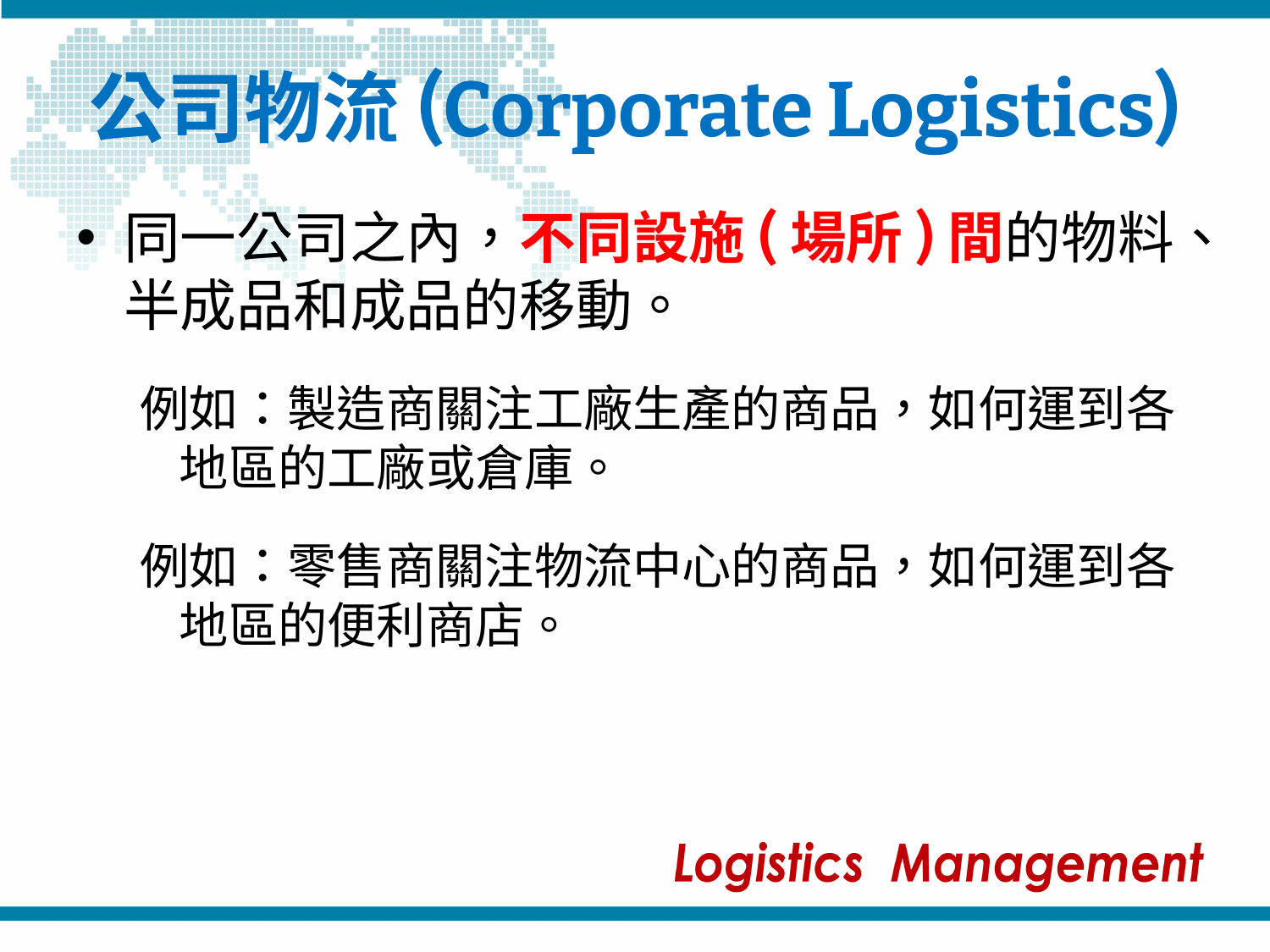

# 公司物流(Corporate Logistics)
同一公司之內，不同設施(場所)間的物料、半成品和成品的移動。

例如：製造商關注工廠生產的商品，如何運到各地區的工廠或倉庫。

例如：零售商關注物流中心的商品，如何運到各地區的便利商店。